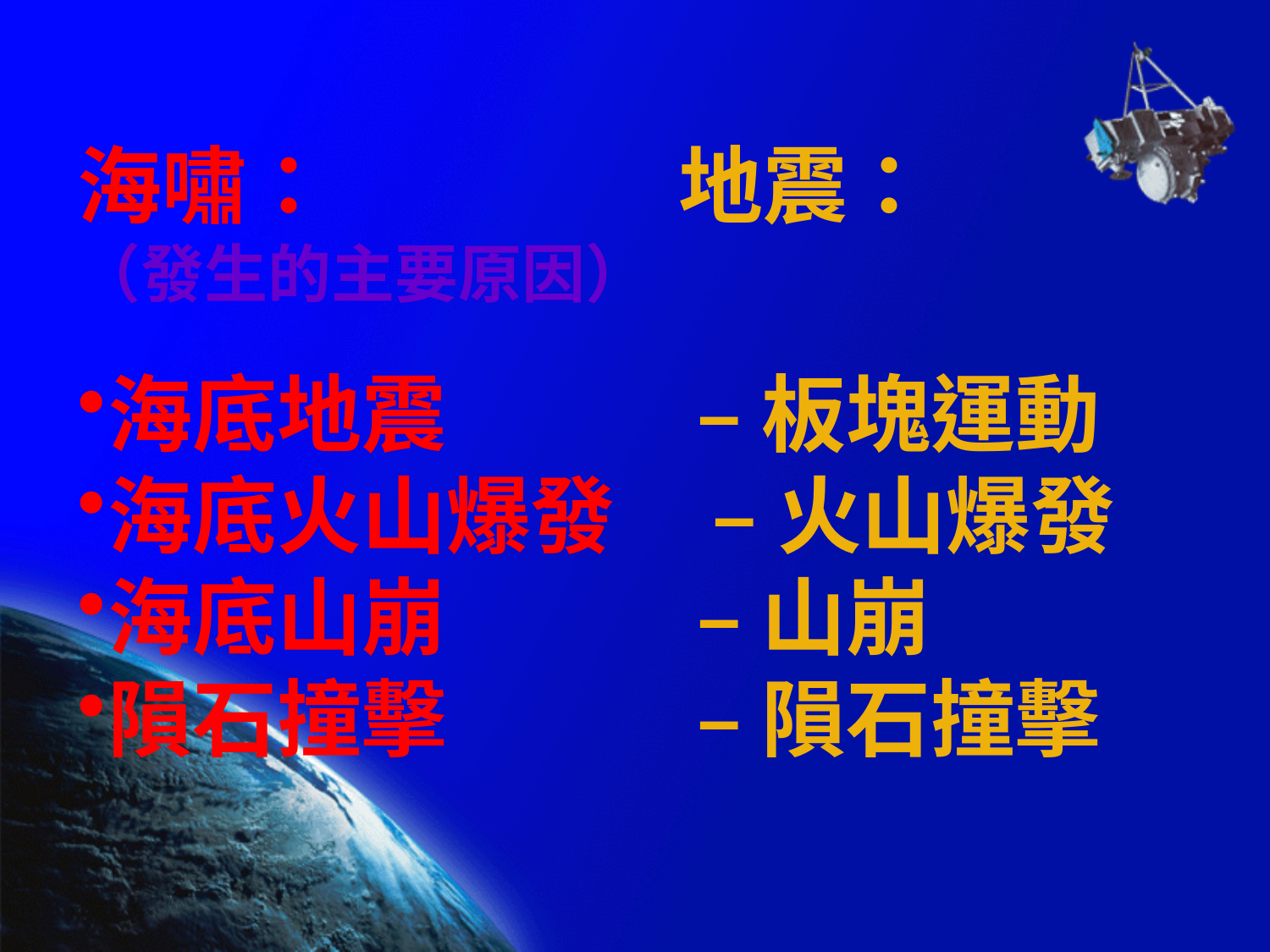

海嘯：                  地震：
（發生的主要原因）

海底地震             – 板塊運動
海底火山爆發     – 火山爆發
海底山崩             – 山崩
隕石撞擊             – 隕石撞擊